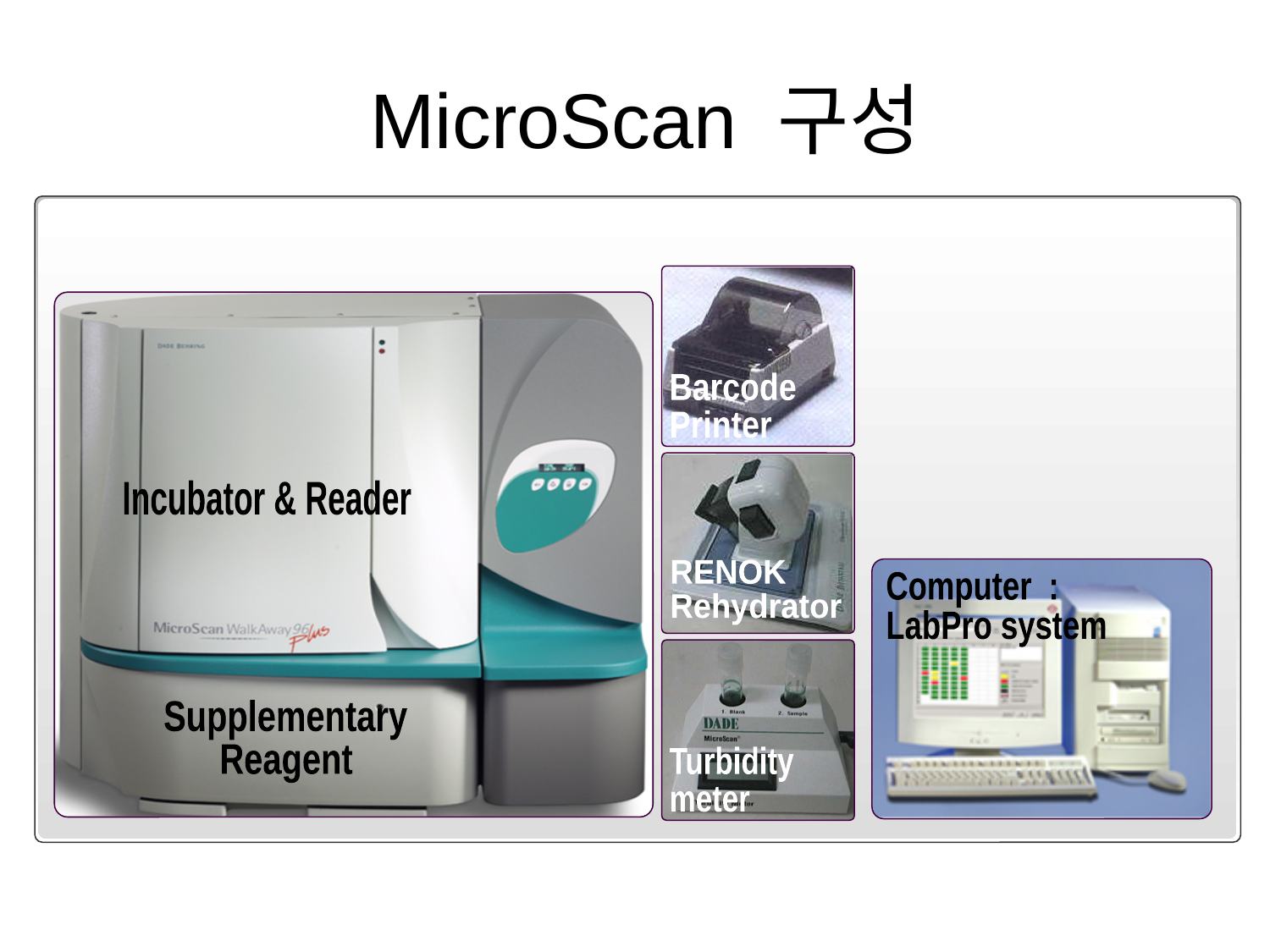

# MicroScan 구성

Barcode
Printer

Incubator & Reader
Supplementary
Reagent

RENOK
Rehydrator

Computer  :
LabPro system

Turbidity
meter